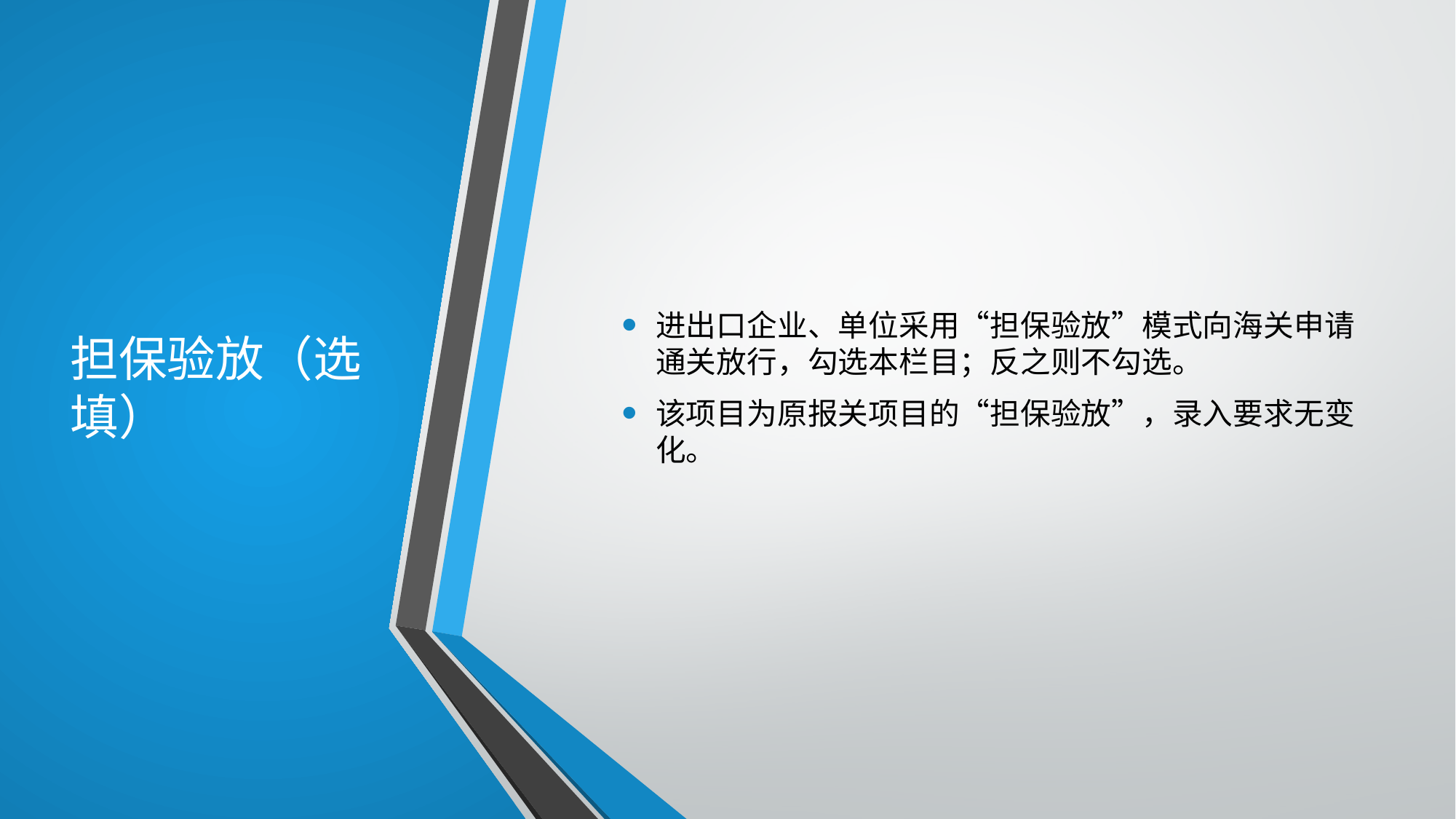

# 担保验放（选填）
进出口企业、单位采用“担保验放”模式向海关申请通关放行，勾选本栏目；反之则不勾选。
该项目为原报关项目的“担保验放”，录入要求无变化。